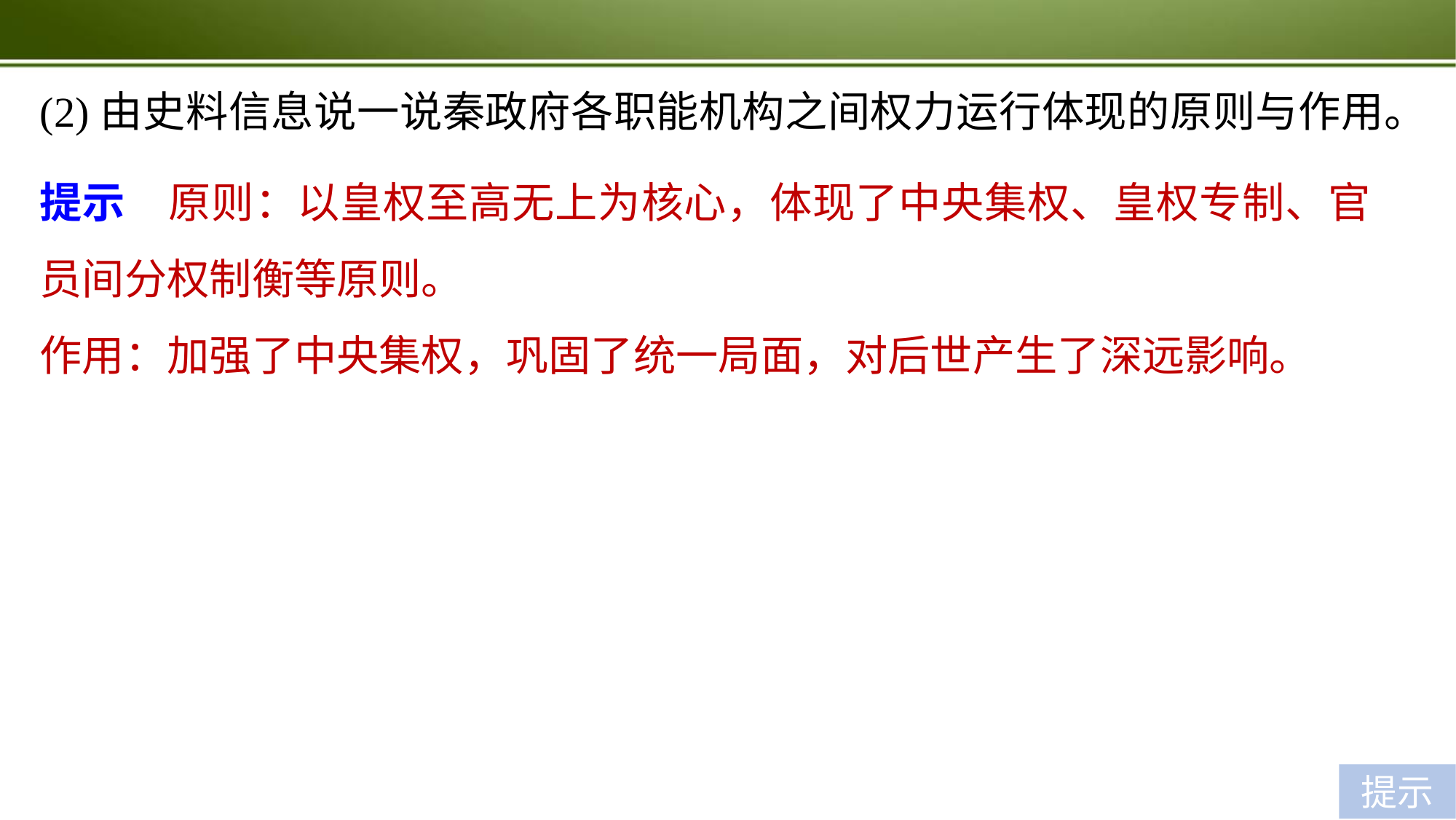

(2)由史料信息说一说秦政府各职能机构之间权力运行体现的原则与作用。
提示　原则：以皇权至高无上为核心，体现了中央集权、皇权专制、官员间分权制衡等原则。
作用：加强了中央集权，巩固了统一局面，对后世产生了深远影响。
提示